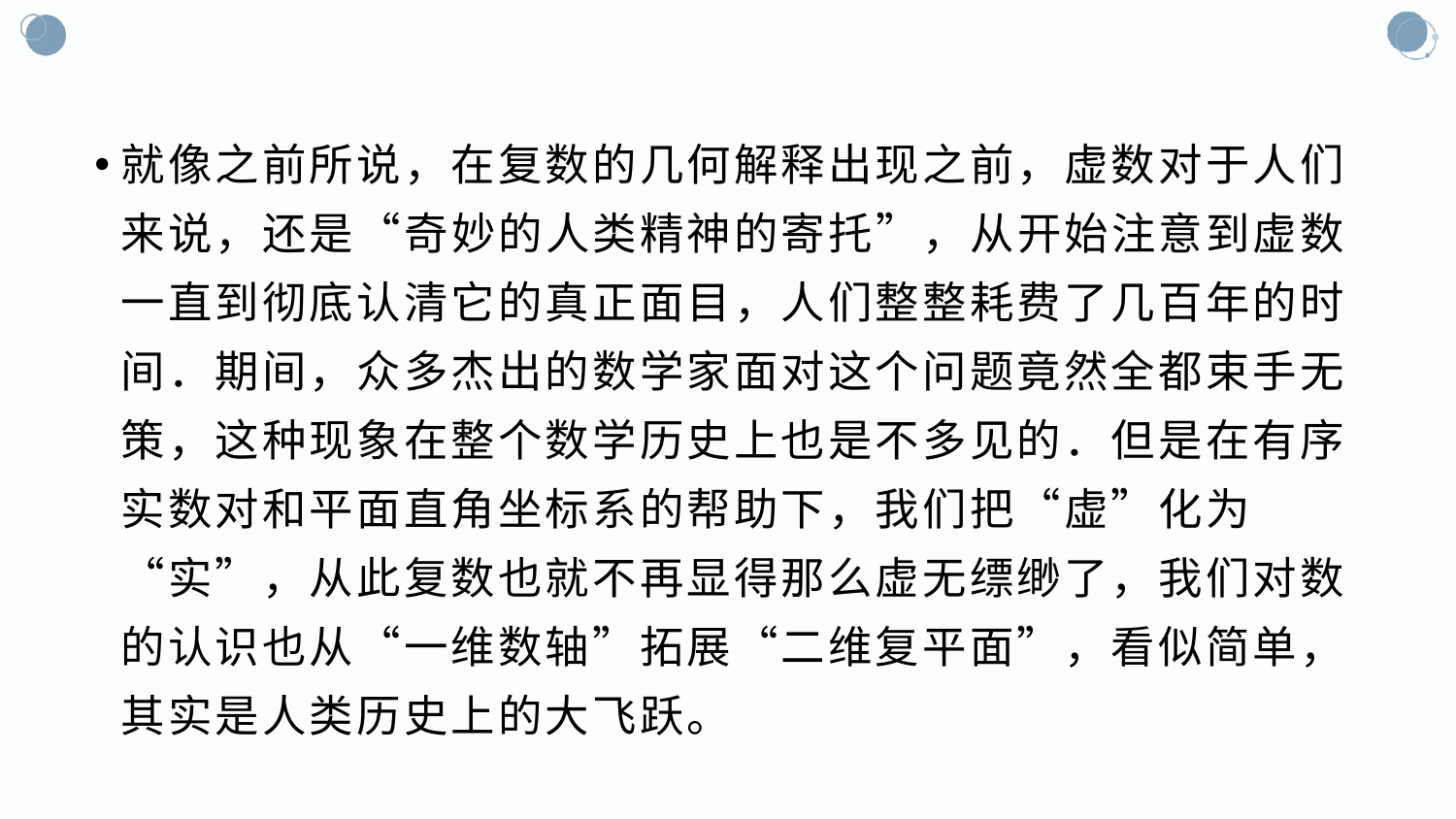

就像之前所说，在复数的几何解释出现之前，虚数对于人们来说，还是“奇妙的人类精神的寄托”，从开始注意到虚数一直到彻底认清它的真正面目，人们整整耗费了几百年的时间．期间，众多杰出的数学家面对这个问题竟然全都束手无策，这种现象在整个数学历史上也是不多见的．但是在有序实数对和平面直角坐标系的帮助下，我们把“虚”化为“实”，从此复数也就不再显得那么虚无缥缈了，我们对数的认识也从“一维数轴”拓展“二维复平面”，看似简单，其实是人类历史上的大飞跃。